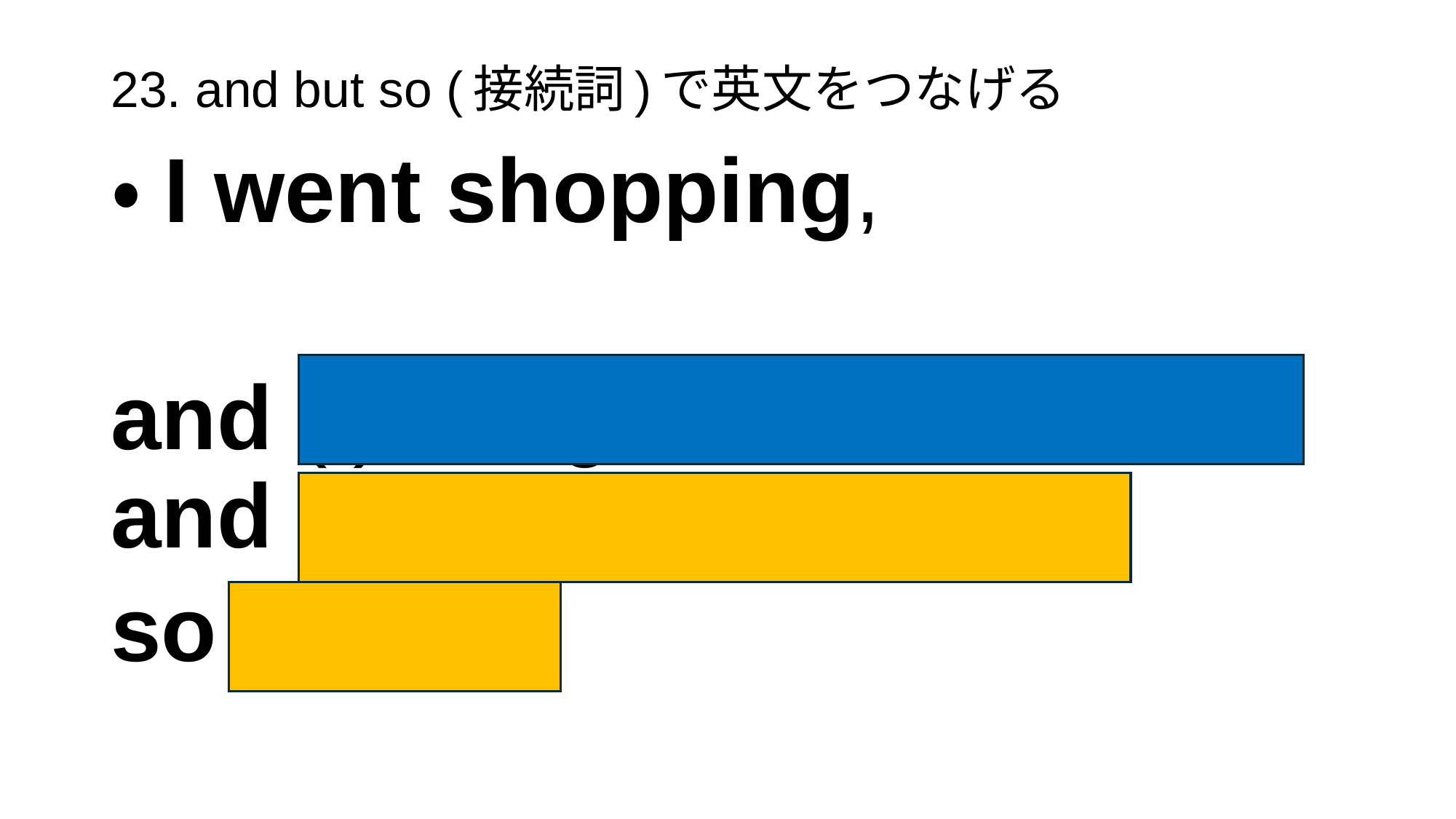

# 23. and but so (接続詞)で英文をつなげる
・I went shopping,

and (I) bought a new T-shirt, and it is pink and purple,
so I like it.